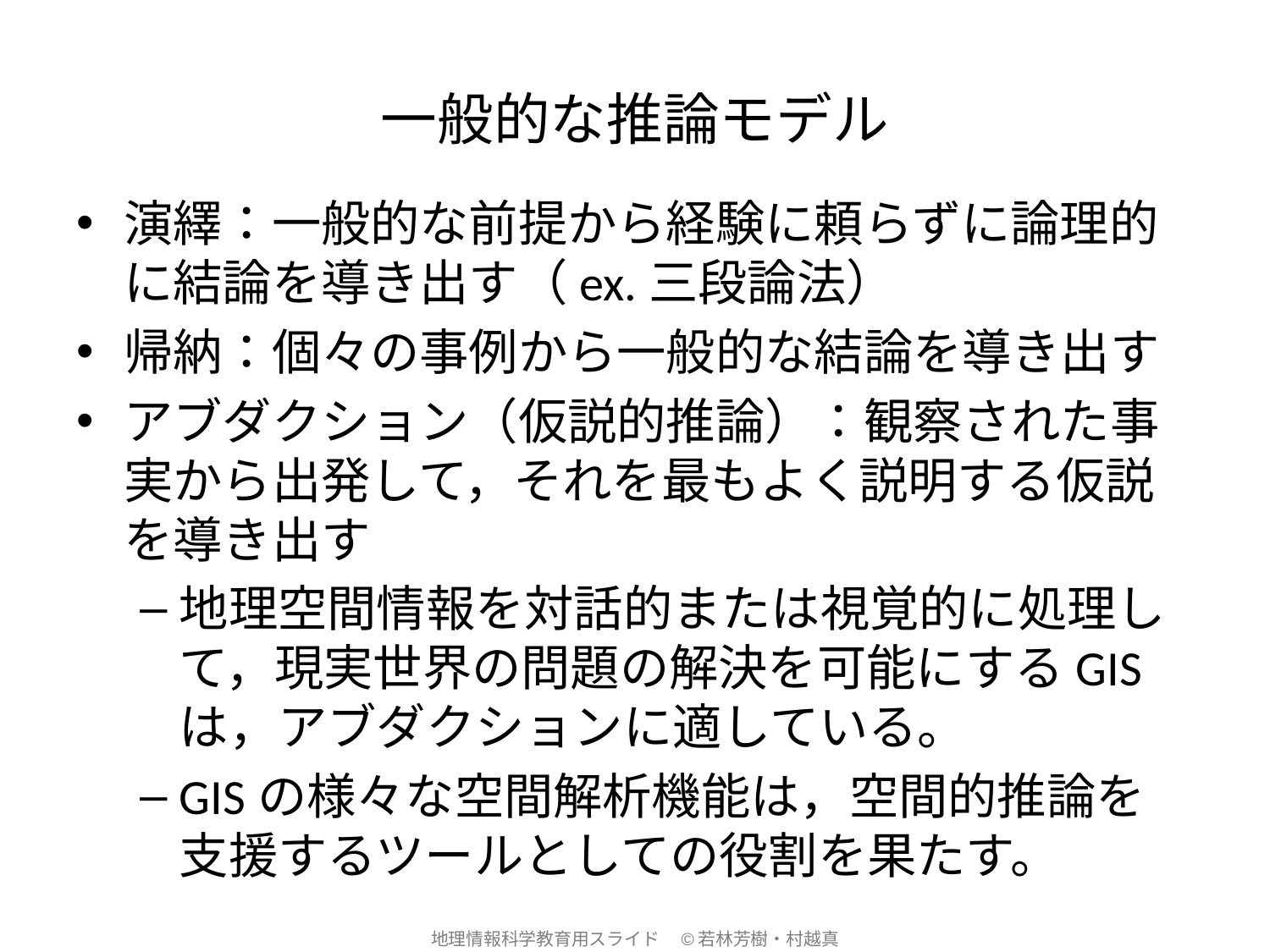

# 一般的な推論モデル
演繹：一般的な前提から経験に頼らずに論理的に結論を導き出す（ex.三段論法）
帰納：個々の事例から一般的な結論を導き出す
アブダクション（仮説的推論）：観察された事実から出発して，それを最もよく説明する仮説を導き出す
地理空間情報を対話的または視覚的に処理して，現実世界の問題の解決を可能にするGISは，アブダクションに適している。
GISの様々な空間解析機能は，空間的推論を支援するツールとしての役割を果たす。